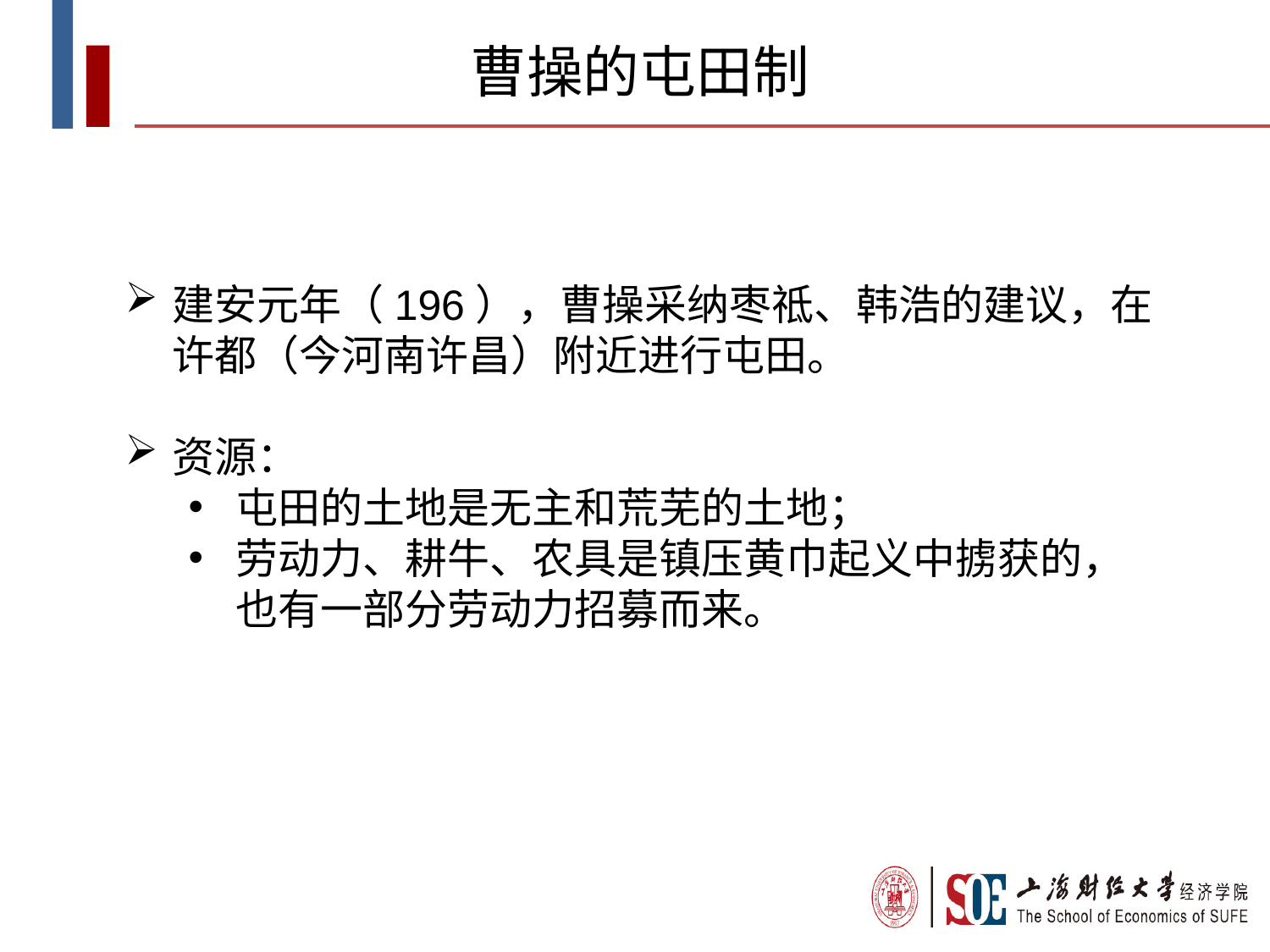

曹操的屯田制

建安元年（196），曹操采纳枣祗、韩浩的建议，在许都（今河南许昌）附近进行屯田。

资源：
屯田的土地是无主和荒芜的土地；
劳动力、耕牛、农具是镇压黄巾起义中掳获的，也有一部分劳动力招募而来。